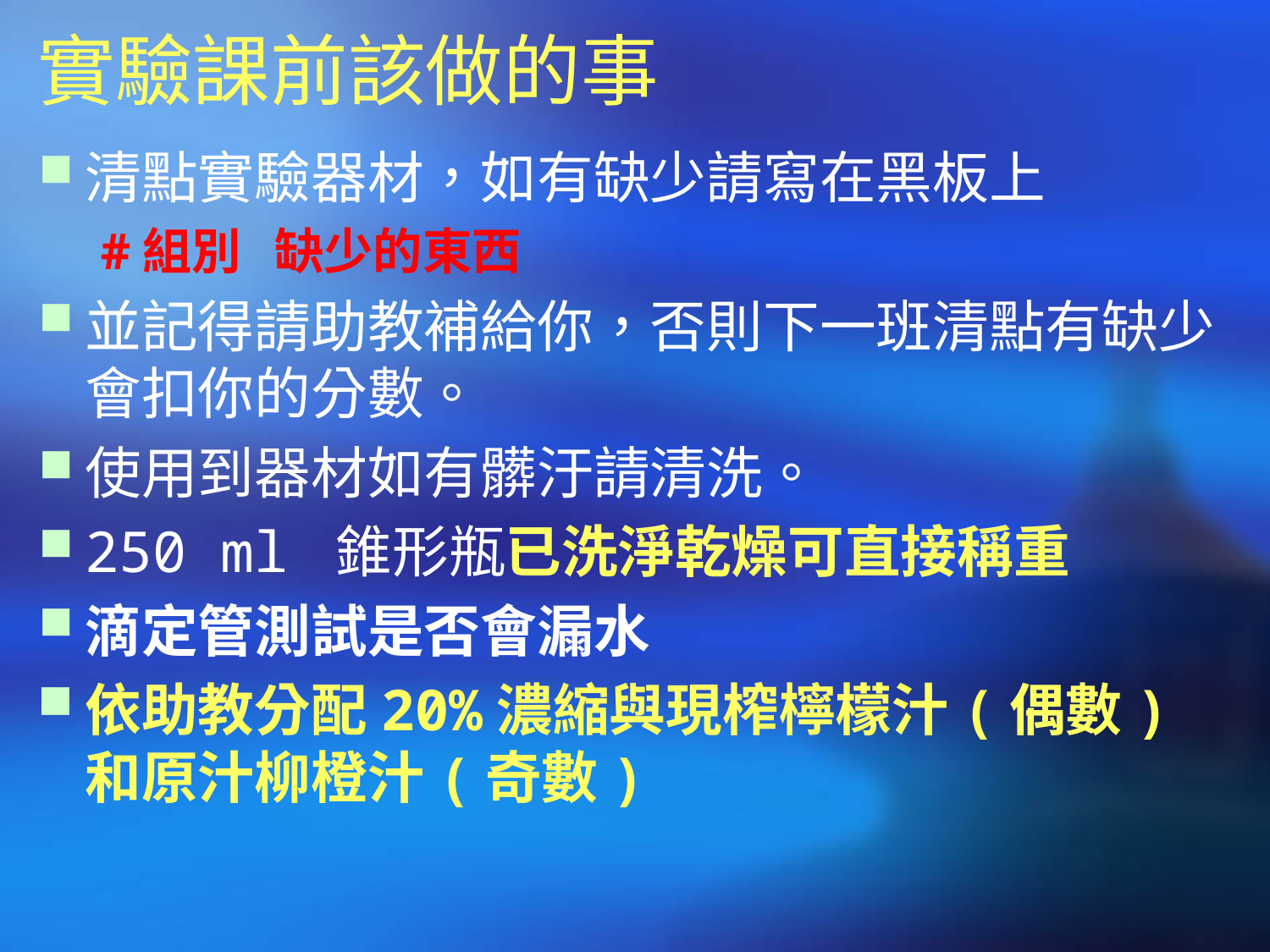

# 實驗課前該做的事
清點實驗器材，如有缺少請寫在黑板上
#組別   缺少的東西
並記得請助教補給你，否則下一班清點有缺少會扣你的分數。
使用到器材如有髒汙請清洗。
250 ml 錐形瓶已洗淨乾燥可直接稱重
滴定管測試是否會漏水
依助教分配20%濃縮與現榨檸檬汁(偶數)和原汁柳橙汁(奇數)